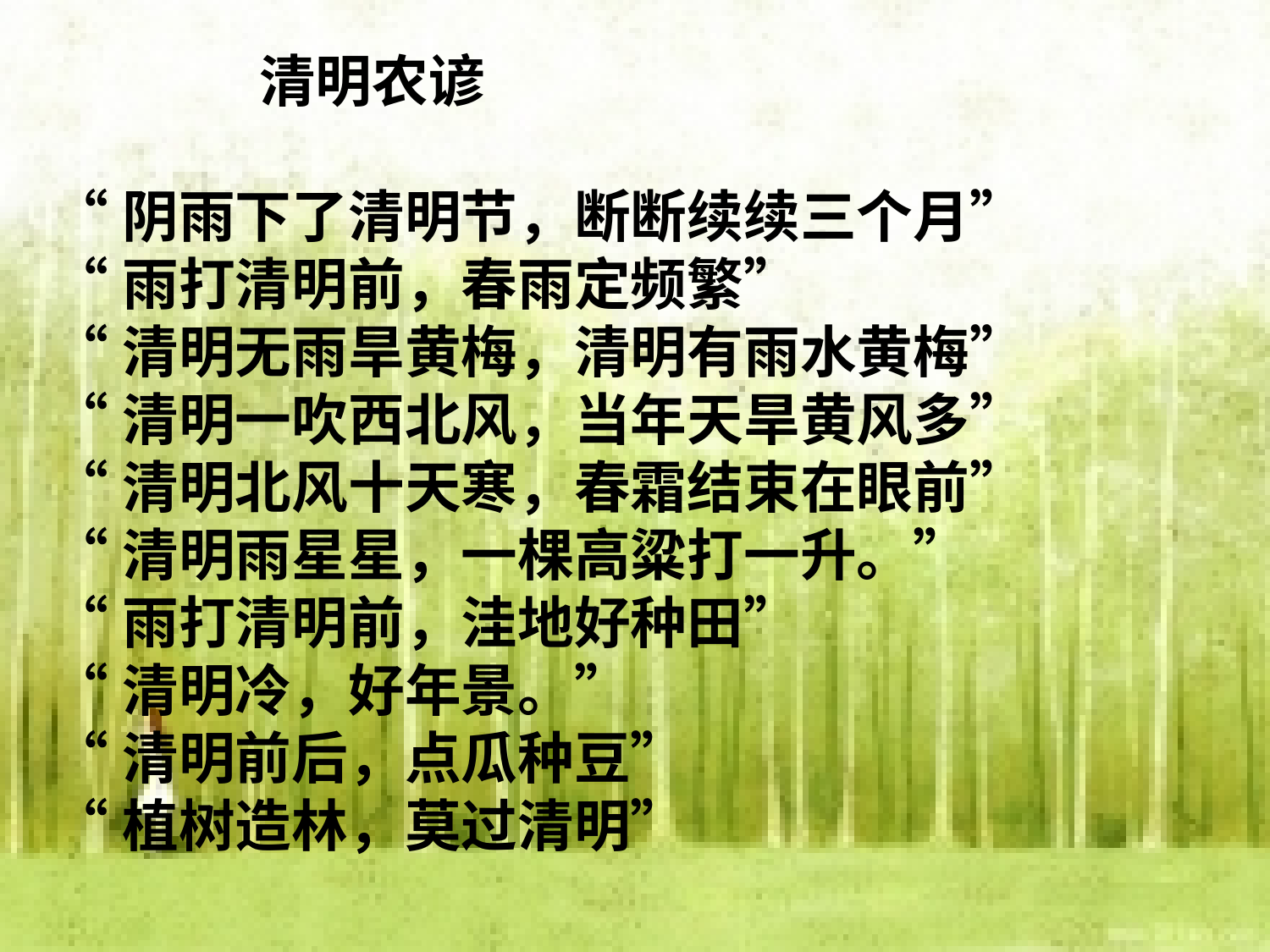

清明农谚

“阴雨下了清明节，断断续续三个月”
“雨打清明前，春雨定频繁”
“清明无雨旱黄梅，清明有雨水黄梅”
“清明一吹西北风，当年天旱黄风多”
“清明北风十天寒，春霜结束在眼前”
“清明雨星星，一棵高粱打一升。”
“雨打清明前，洼地好种田”
“清明冷，好年景。”
“清明前后，点瓜种豆”
“植树造林，莫过清明”